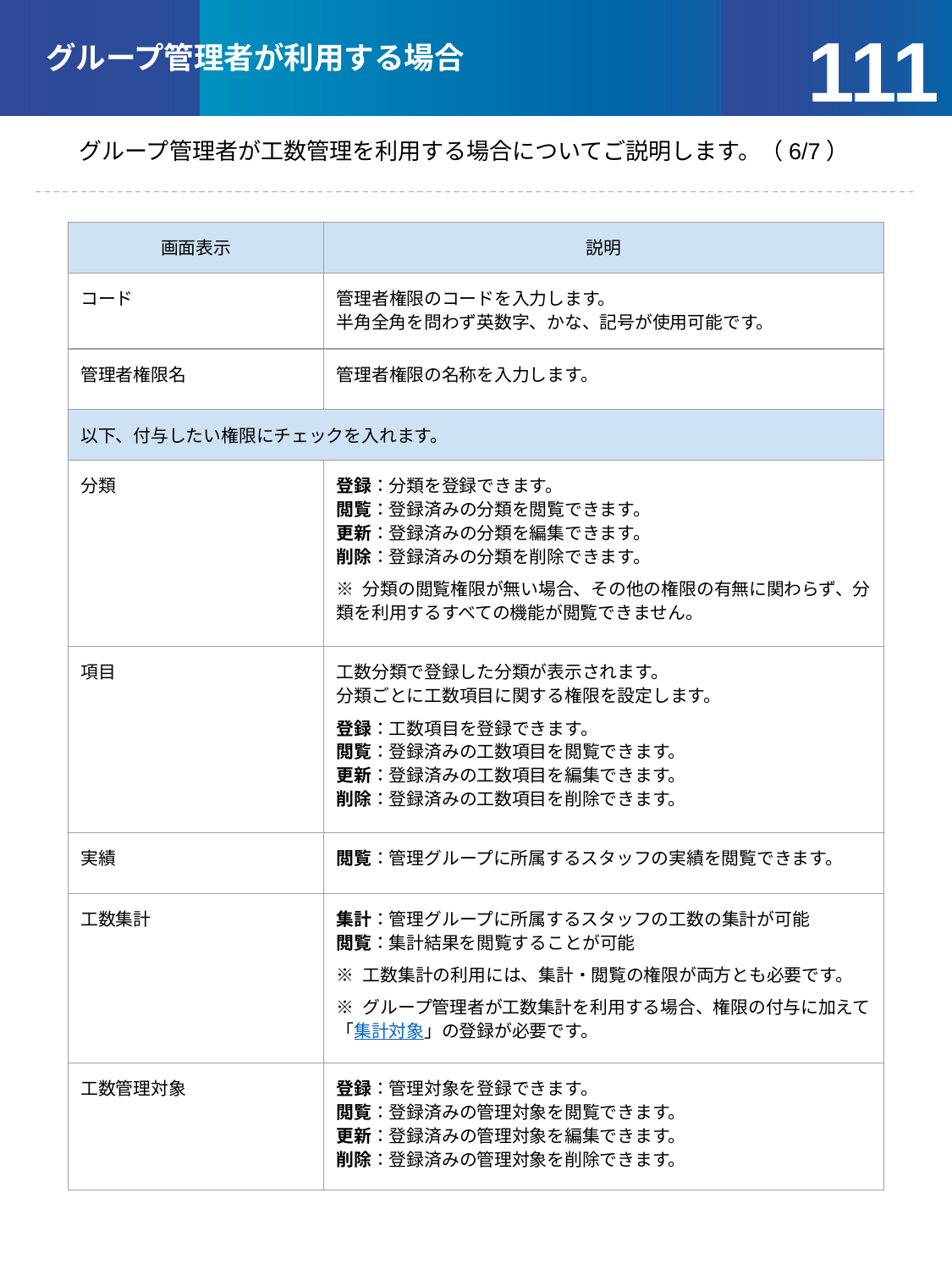

グループ管理者が利用する場合
111
グループ管理者が工数管理を利用する場合についてご説明します。（6/7）
| 画面表示 | 説明 |
| --- | --- |
| コード | 管理者権限のコードを入力します。 半角全角を問わず英数字、かな、記号が使用可能です。 |
| 管理者権限名 | 管理者権限の名称を入力します。 |
| 以下、付与したい権限にチェックを入れます。 |  |
| 分類 | 登録：分類を登録できます。 閲覧：登録済みの分類を閲覧できます。 更新：登録済みの分類を編集できます。 削除：登録済みの分類を削除できます。 ※ 分類の閲覧権限が無い場合、その他の権限の有無に関わらず、分類を利用するすべての機能が閲覧できません。 |
| 項目 | 工数分類で登録した分類が表示されます。 分類ごとに工数項目に関する権限を設定します。 登録：工数項目を登録できます。 閲覧：登録済みの工数項目を閲覧できます。 更新：登録済みの工数項目を編集できます。 削除：登録済みの工数項目を削除できます。 |
| 実績 | 閲覧：管理グループに所属するスタッフの実績を閲覧できます。 |
| 工数集計 | 集計：管理グループに所属するスタッフの工数の集計が可能 閲覧：集計結果を閲覧することが可能 ※ 工数集計の利用には、集計・閲覧の権限が両方とも必要です。 ※ グループ管理者が工数集計を利用する場合、権限の付与に加えて「集計対象」の登録が必要です。 |
| 工数管理対象 | 登録：管理対象を登録できます。 閲覧：登録済みの管理対象を閲覧できます。 更新：登録済みの管理対象を編集できます。 削除：登録済みの管理対象を削除できます。 |